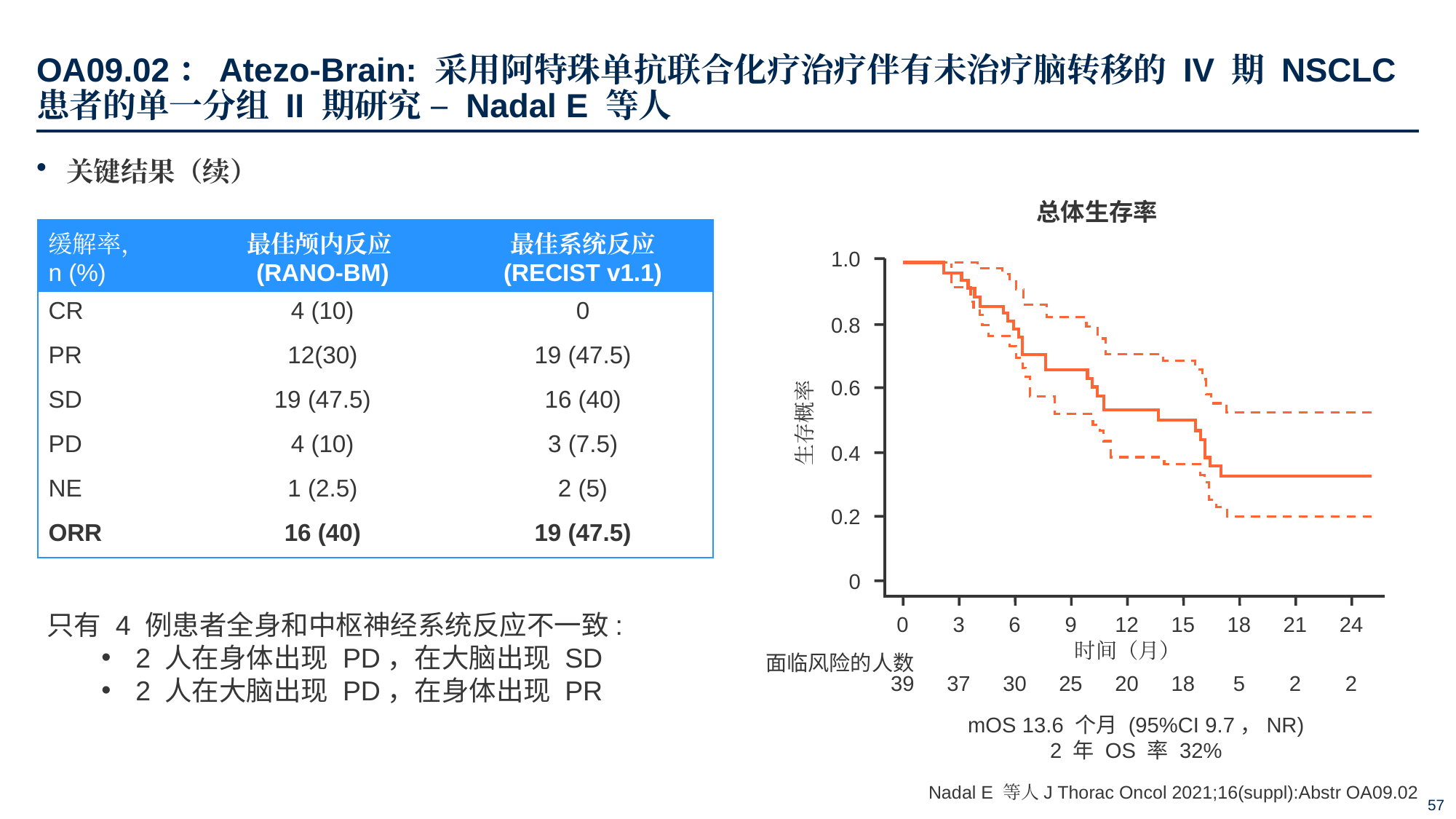

# OA09.02：Atezo-Brain: 采用阿特珠单抗联合化疗治疗伴有未治疗脑转移的 IV 期 NSCLC 患者的单一分组 II 期研究 – Nadal E 等人
关键结果（续）
总体生存率
| 缓解率， n (%) | 最佳颅内反应 (RANO-BM) | 最佳系统反应 (RECIST v1.1) |
| --- | --- | --- |
| CR | 4 (10) | 0 |
| PR | 12(30) | 19 (47.5) |
| SD | 19 (47.5) | 16 (40) |
| PD | 4 (10) | 3 (7.5) |
| NE | 1 (2.5) | 2 (5) |
| ORR | 16 (40) | 19 (47.5) |
1.0

0.8

0.6

生存概率
0.4

0.2

0

0
3
6
9
12
15
18
21
24
时间（月）
面临风险的人数
39
37
30
25
20
18
5
2
2

只有 4 例患者全身和中枢神经系统反应不一致:
2 人在身体出现 PD，在大脑出现 SD
2 人在大脑出现 PD，在身体出现 PR
mOS 13.6 个月 (95%CI 9.7，NR)
2 年 OS 率 32%
Nadal E 等人J Thorac Oncol 2021;16(suppl):Abstr OA09.02